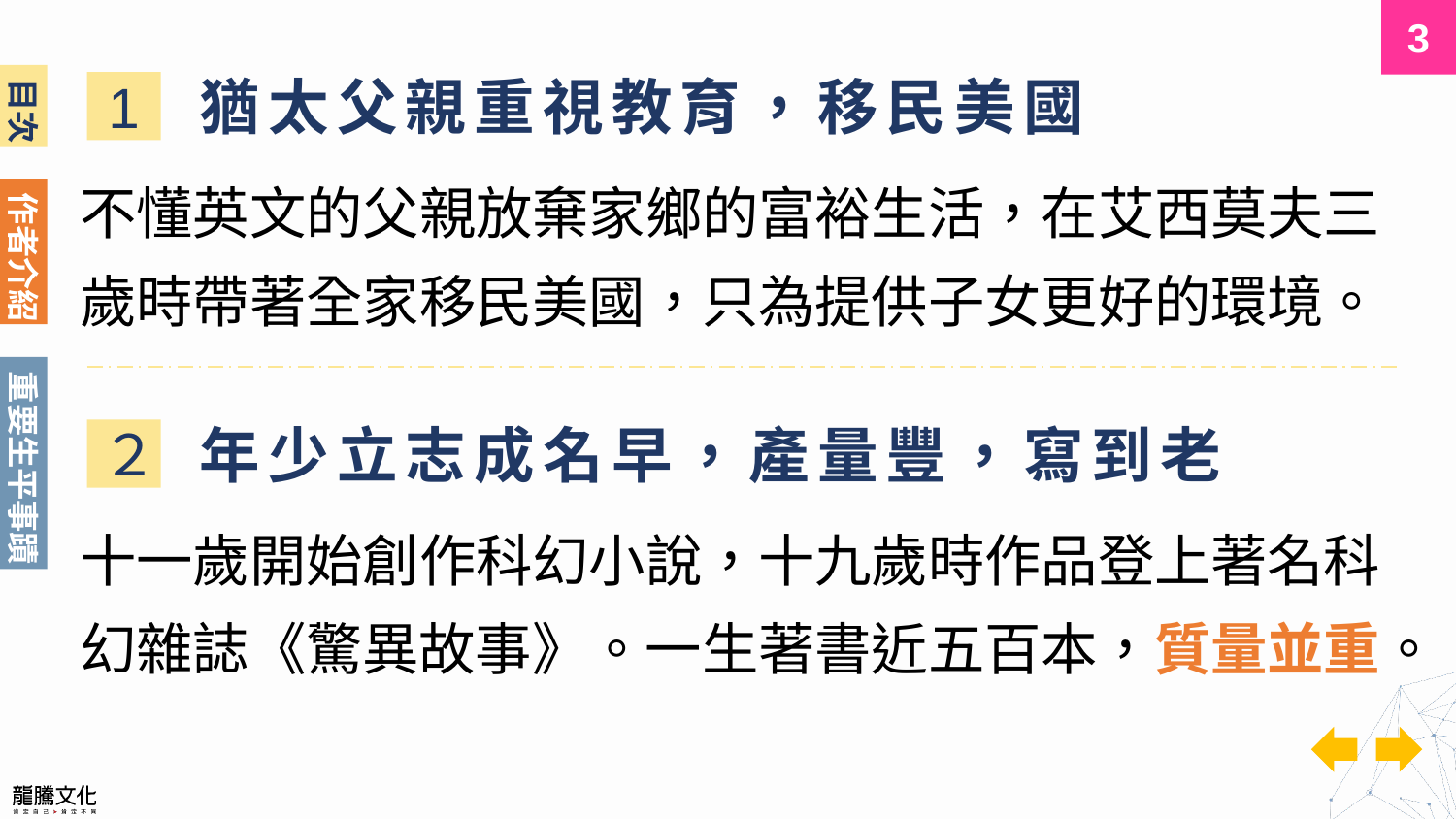

猶太父親重視教育，移民美國

1
不懂英文的父親放棄家鄉的富裕生活，在艾西莫夫三歲時帶著全家移民美國，只為提供子女更好的環境。
重要生平事蹟
年少立志成名早，產量豐，寫到老

２
十一歲開始創作科幻小說，十九歲時作品登上著名科幻雜誌《驚異故事》。一生著書近五百本，質量並重。